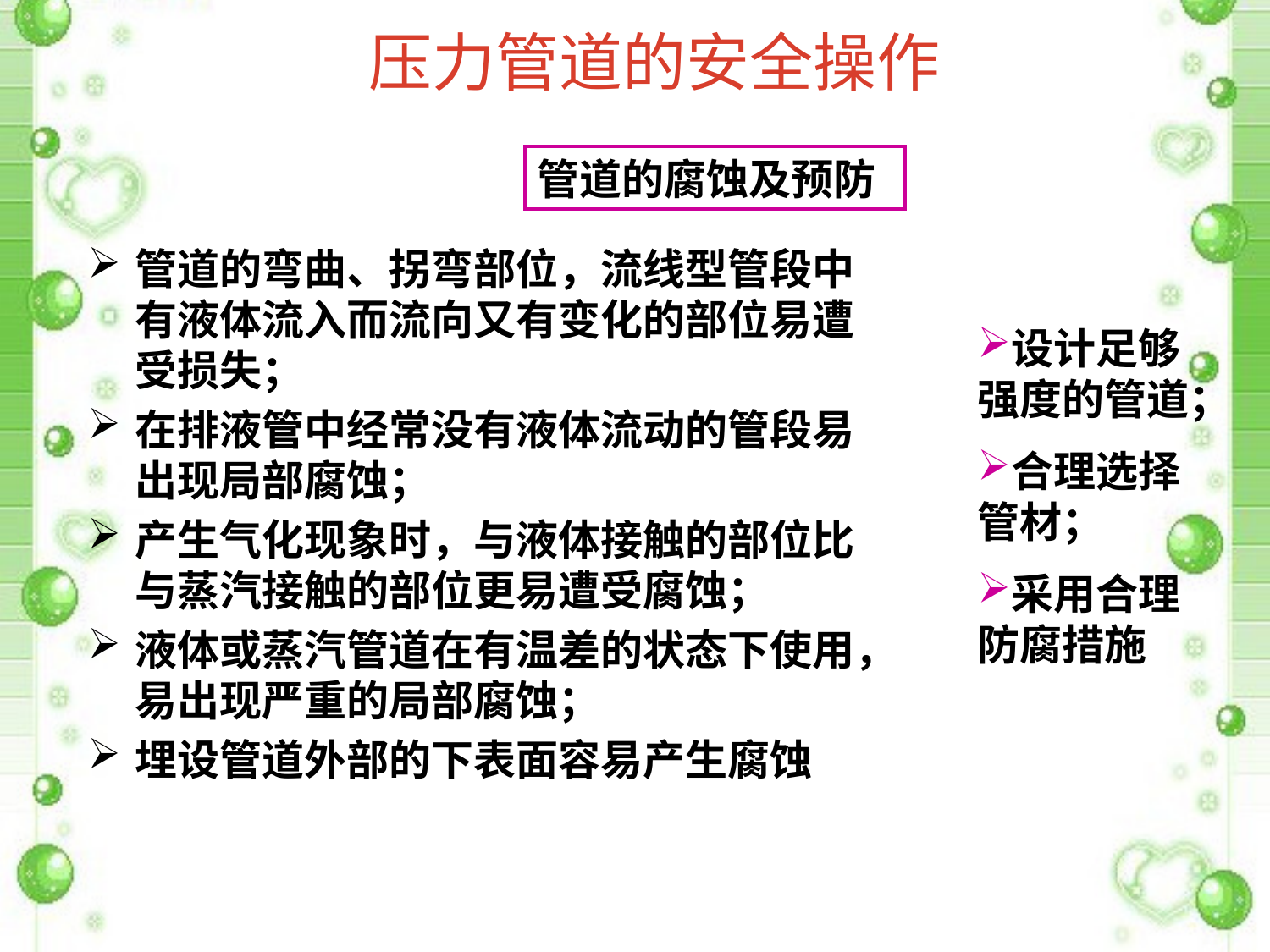

# 压力管道的安全操作
管道的腐蚀及预防
管道的弯曲、拐弯部位，流线型管段中有液体流入而流向又有变化的部位易遭受损失；
在排液管中经常没有液体流动的管段易出现局部腐蚀；
产生气化现象时，与液体接触的部位比与蒸汽接触的部位更易遭受腐蚀；
液体或蒸汽管道在有温差的状态下使用，易出现严重的局部腐蚀；
埋设管道外部的下表面容易产生腐蚀
设计足够强度的管道；
合理选择管材；
采用合理防腐措施